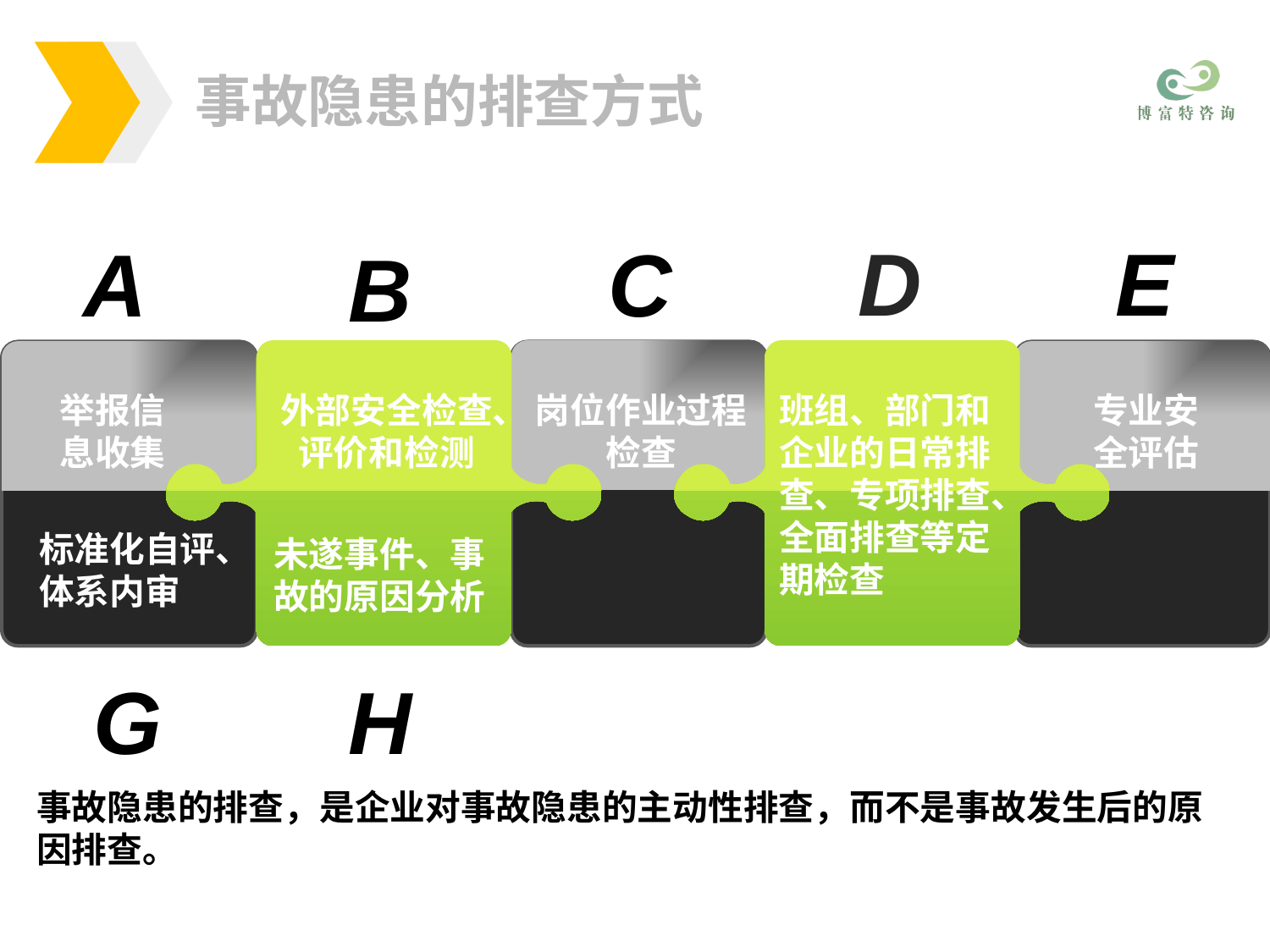

事故隐患的排查方式
D
E
A
C
B

举报信息收集
外部安全检查、评价和检测
岗位作业过程检查
班组、部门和企业的日常排查、专项排查、全面排查等定期检查
专业安全评估
标准化自评、体系内审
未遂事件、事故的原因分析
G
H
事故隐患的排查，是企业对事故隐患的主动性排查，而不是事故发生后的原因排查。
9